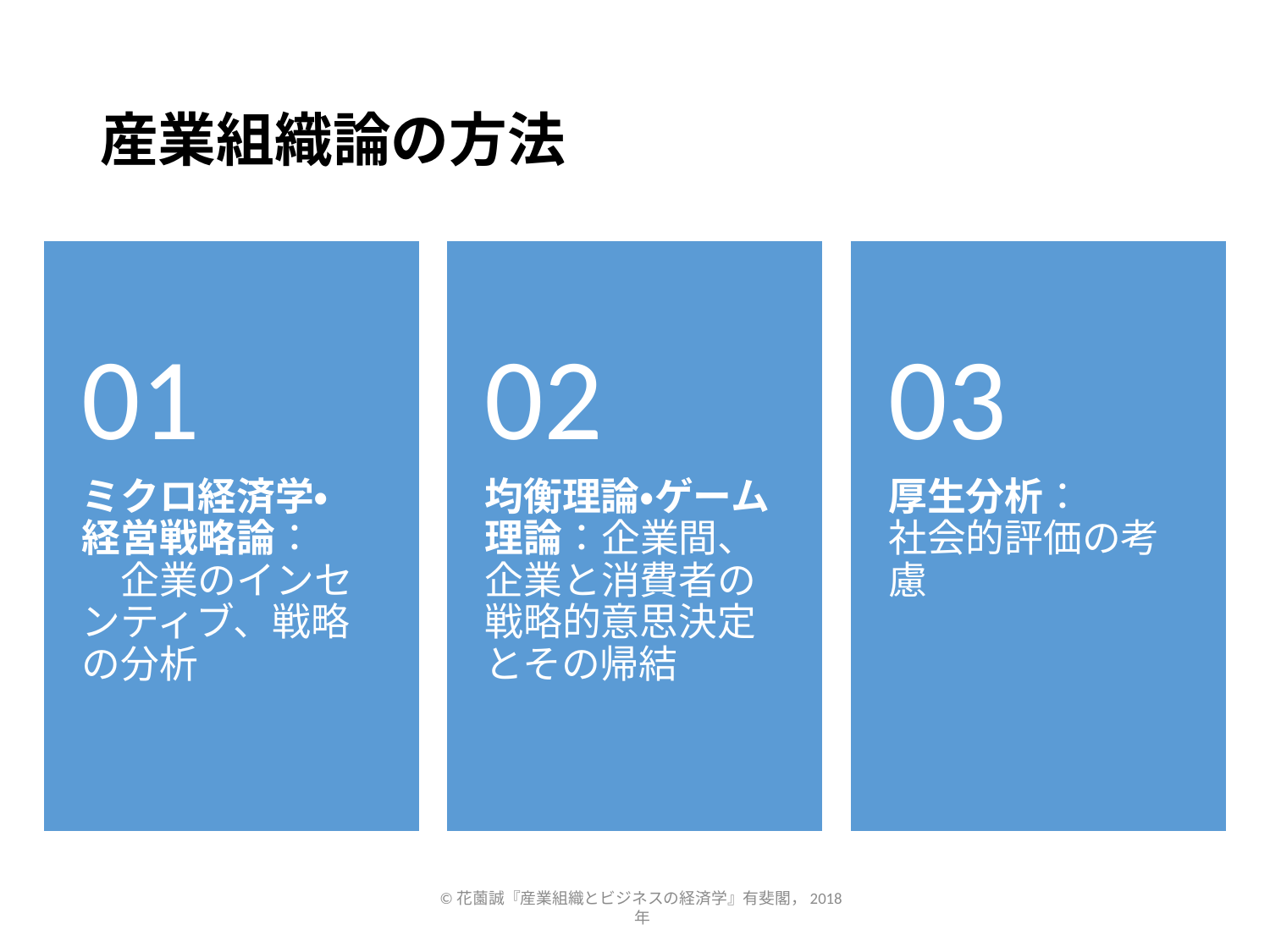

# 産業組織論の方法
ミクロ経済学・　経営戦略論：　　企業のインセンティブ、戦略の分析
01
均衡理論・ゲーム理論：企業間、企業と消費者の戦略的意思決定とその帰結
02
厚生分析：　　社会的評価の考慮
03
©花薗誠『産業組織とビジネスの経済学』有斐閣，2018年